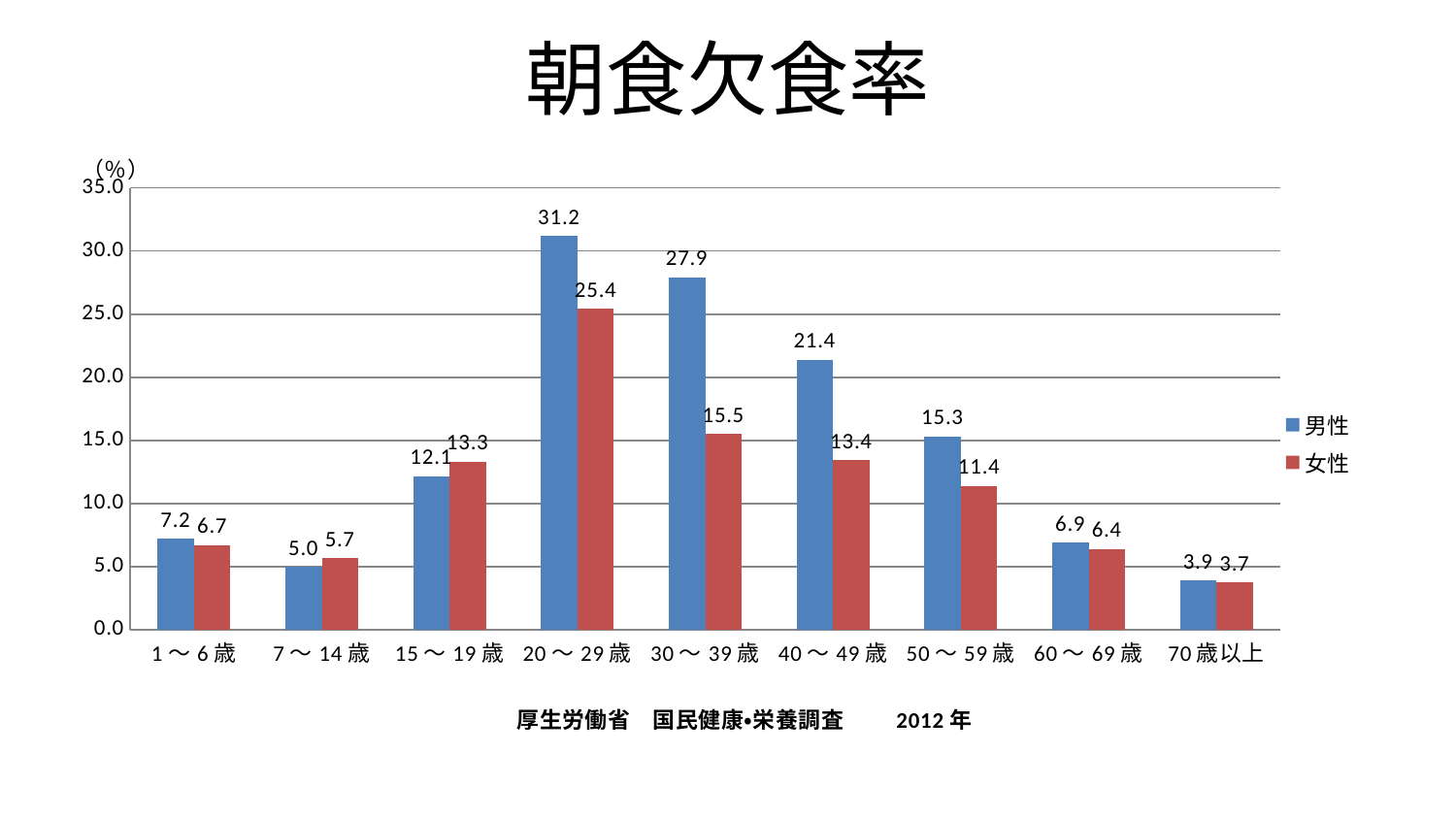

# 朝食欠食率

### Chart

| Category | 男性 | 女性 |
|---|---|---|
| 1～6歳 | 7.215873015873015 | 6.697001763668429 |
| 7～14歳 | 4.971830985915493 | 5.668468468468468 |
| 15～19歳 | 12.139316239316239 | 13.332624113475177 |
| 20～29歳 | 31.19413233458177 | 25.41417165668663 |
| 30～39歳 | 27.911756569847853 | 15.515816005040959 |
| 40～49歳 | 21.385596707818934 | 13.438078291814946 |
| 50～59歳 | 15.315873015873017 | 11.40332147093713 |
| 60～69歳 | 6.9200988467874796 | 6.423240371845949 |
| 70歳以上 | 3.9078014184397163 | 3.7460580912863066 |